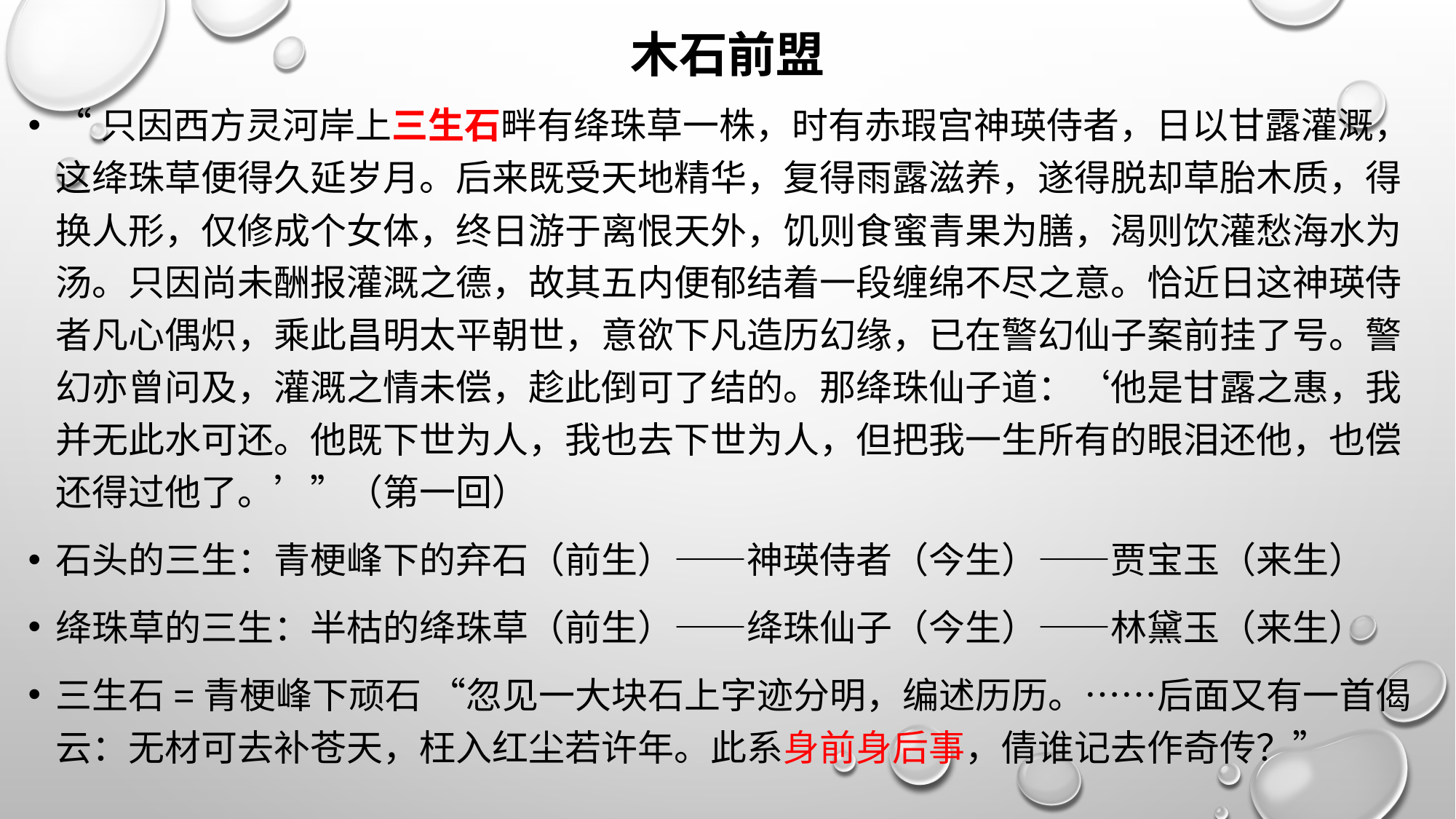

# 木石前盟
“只因西方灵河岸上三生石畔有绛珠草一株，时有赤瑕宫神瑛侍者，日以甘露灌溉，这绛珠草便得久延岁月。后来既受天地精华，复得雨露滋养，遂得脱却草胎木质，得换人形，仅修成个女体，终日游于离恨天外，饥则食蜜青果为膳，渴则饮灌愁海水为汤。只因尚未酬报灌溉之德，故其五内便郁结着一段缠绵不尽之意。恰近日这神瑛侍者凡心偶炽，乘此昌明太平朝世，意欲下凡造历幻缘，已在警幻仙子案前挂了号。警幻亦曾问及，灌溉之情未偿，趁此倒可了结的。那绛珠仙子道：‘他是甘露之惠，我并无此水可还。他既下世为人，我也去下世为人，但把我一生所有的眼泪还他，也偿还得过他了。’”（第一回）
石头的三生：青梗峰下的弃石（前生）——神瑛侍者（今生）——贾宝玉（来生）
绛珠草的三生：半枯的绛珠草（前生）——绛珠仙子（今生）——林黛玉（来生）
三生石=青梗峰下顽石 “忽见一大块石上字迹分明，编述历历。……后面又有一首偈云：无材可去补苍天，枉入红尘若许年。此系身前身后事，倩谁记去作奇传？”